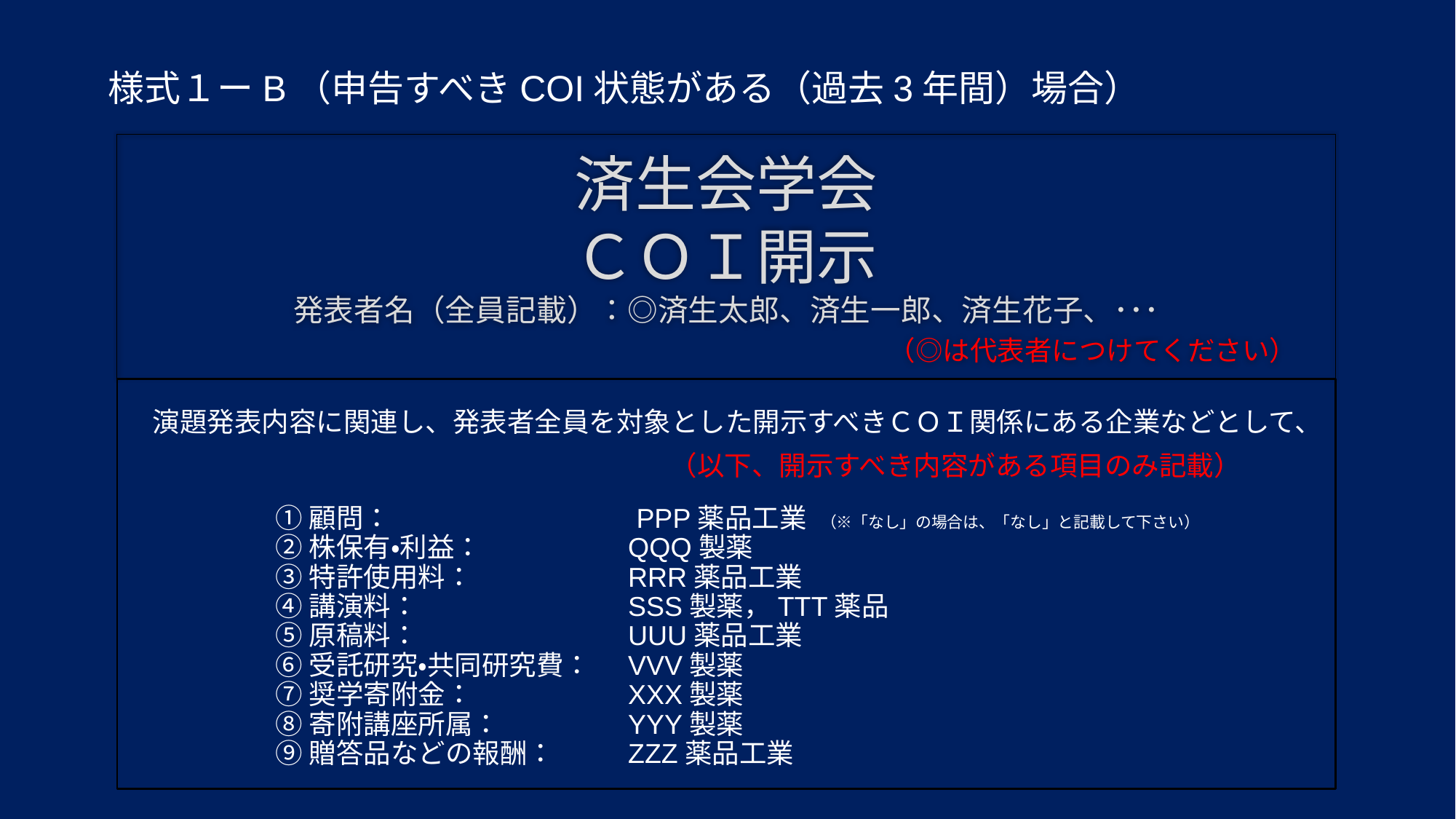

様式１ーB（申告すべきCOI状態がある（過去3年間）場合）
# 済生会学会 ＣＯＩ開示 発表者名（全員記載）：◎済生太郎、済生一郎、済生花子、･･･ 　　　　　　　　　　　　　　　　　　　　　　（◎は代表者につけてください）

演題発表内容に関連し、発表者全員を対象とした開示すべきＣＯＩ関係にある企業などとして、

（以下、開示すべき内容がある項目のみ記載）

①顧問：	　　　　　PPP薬品工業	（※「なし」の場合は、「なし」と記載して下さい）
②株保有・利益：	QQQ製薬
③特許使用料：	RRR薬品工業
④講演料：	SSS製薬，TTT薬品
⑤原稿料：	UUU薬品工業
⑥受託研究・共同研究費：	VVV製薬
⑦奨学寄附金：	XXX製薬
⑧寄附講座所属：	YYY製薬
⑨贈答品などの報酬：	ZZZ薬品工業